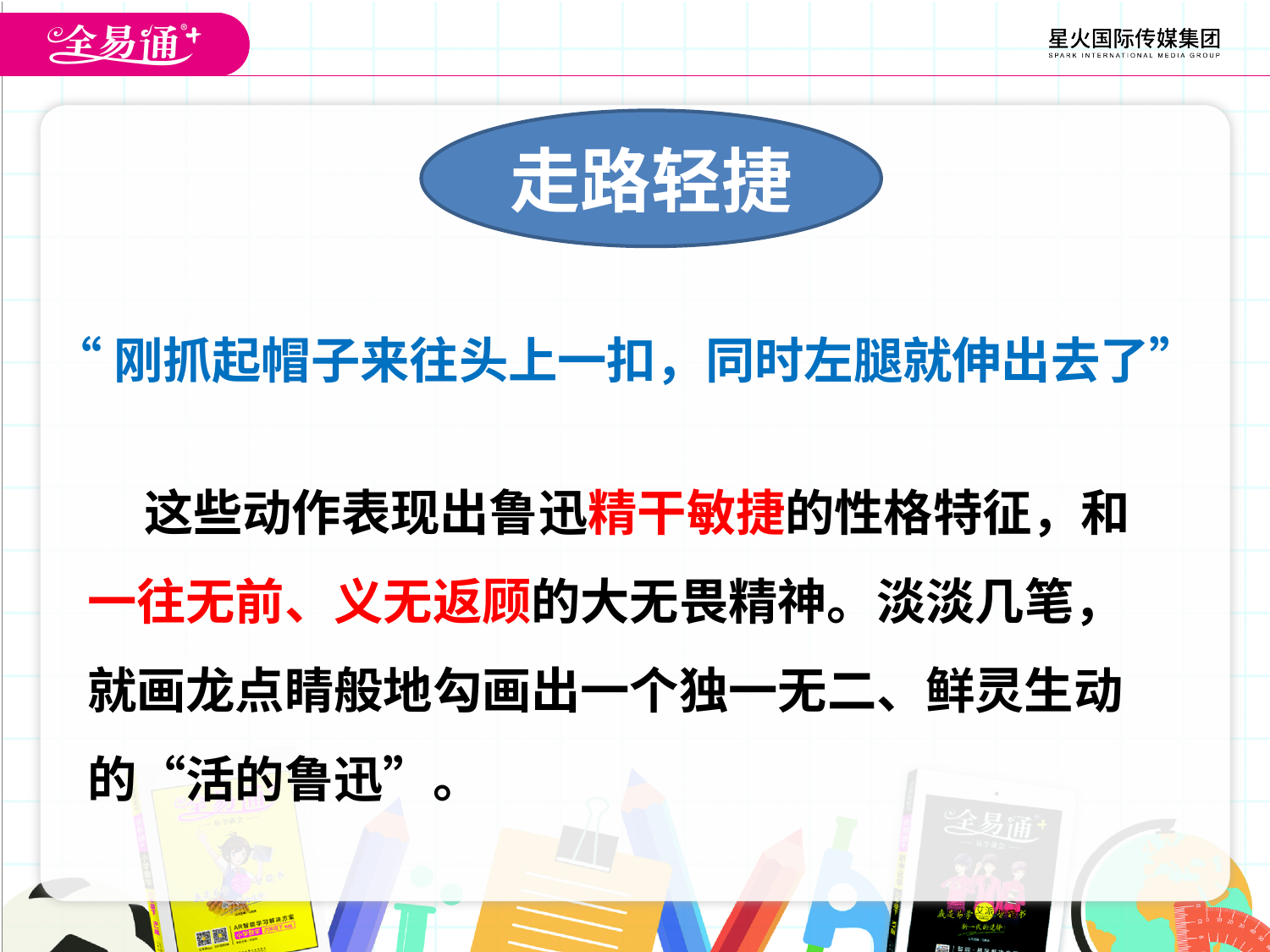

走路轻捷
“刚抓起帽子来往头上一扣，同时左腿就伸出去了”
    这些动作表现出鲁迅精干敏捷的性格特征，和一往无前、义无返顾的大无畏精神。淡淡几笔，就画龙点睛般地勾画出一个独一无二、鲜灵生动的“活的鲁迅”。